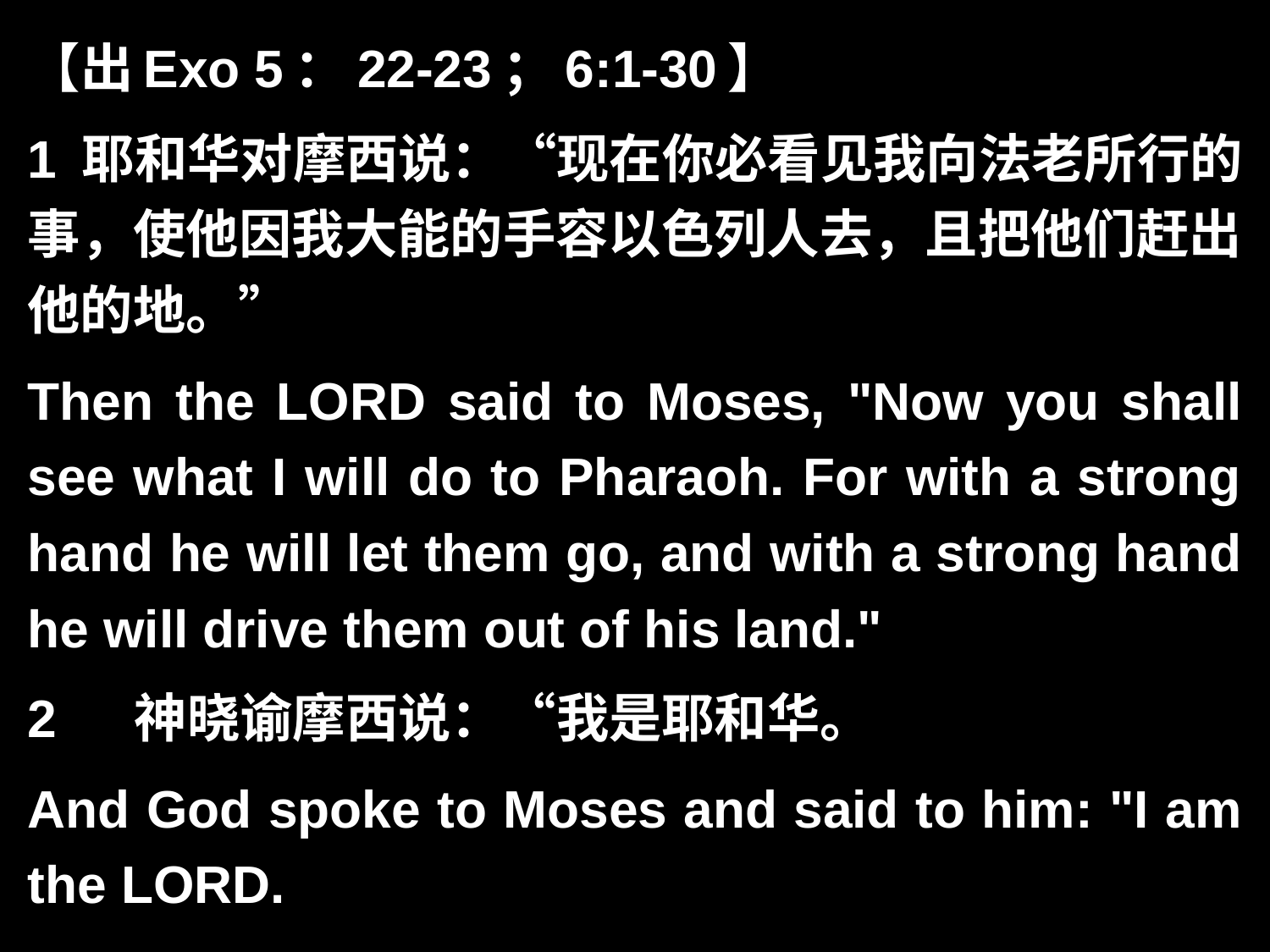

【出Exo 5：22-23；6:1-30】
1 耶和华对摩西说：“现在你必看见我向法老所行的事，使他因我大能的手容以色列人去，且把他们赶出他的地。”
Then the LORD said to Moses, "Now you shall see what I will do to Pharaoh. For with a strong hand he will let them go, and with a strong hand he will drive them out of his land."
2 　神晓谕摩西说：“我是耶和华。
And God spoke to Moses and said to him: "I am the LORD.